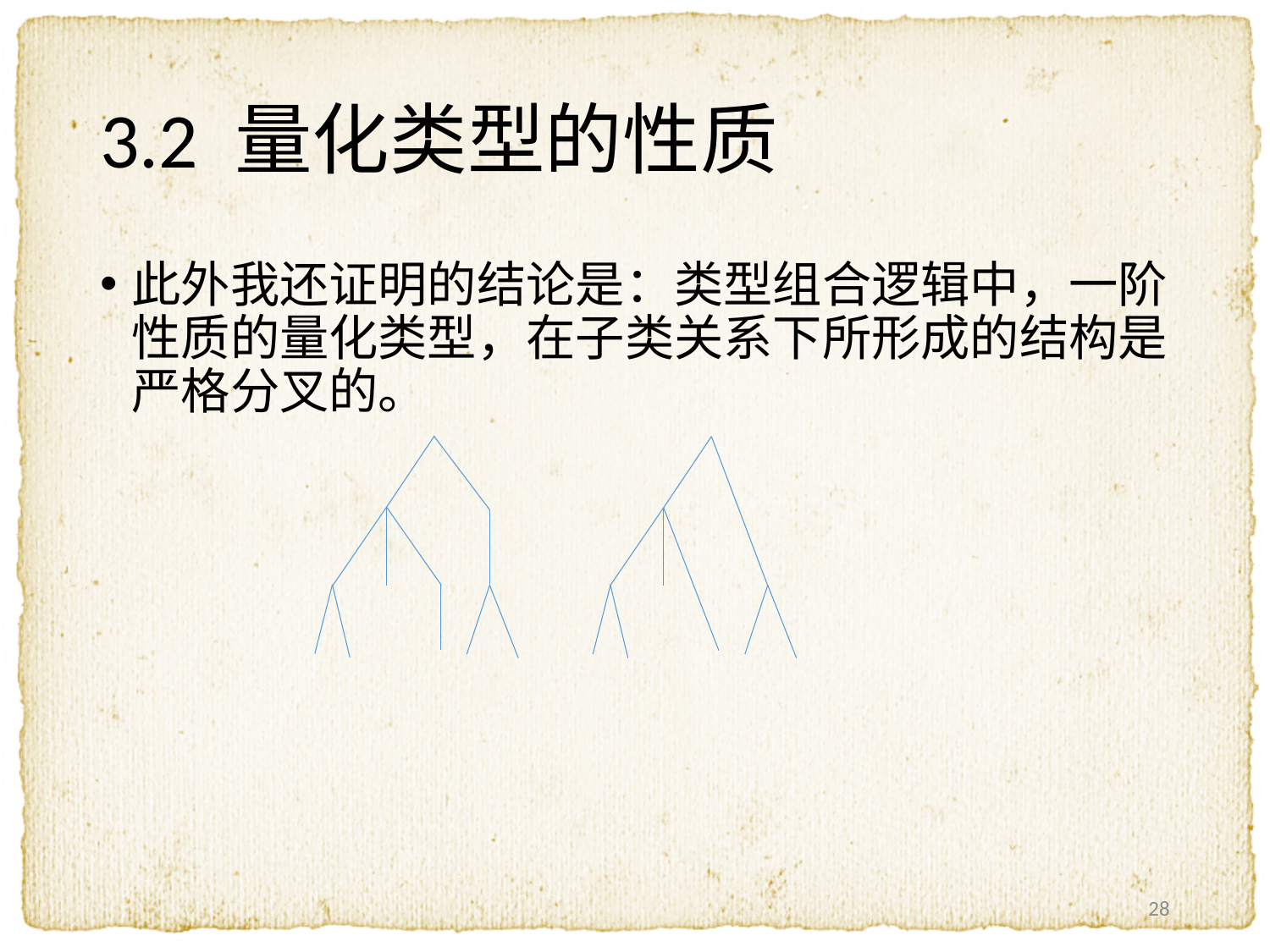

# 3.2 量化类型的性质
此外我还证明的结论是：类型组合逻辑中，一阶性质的量化类型，在子类关系下所形成的结构是严格分叉的。

28